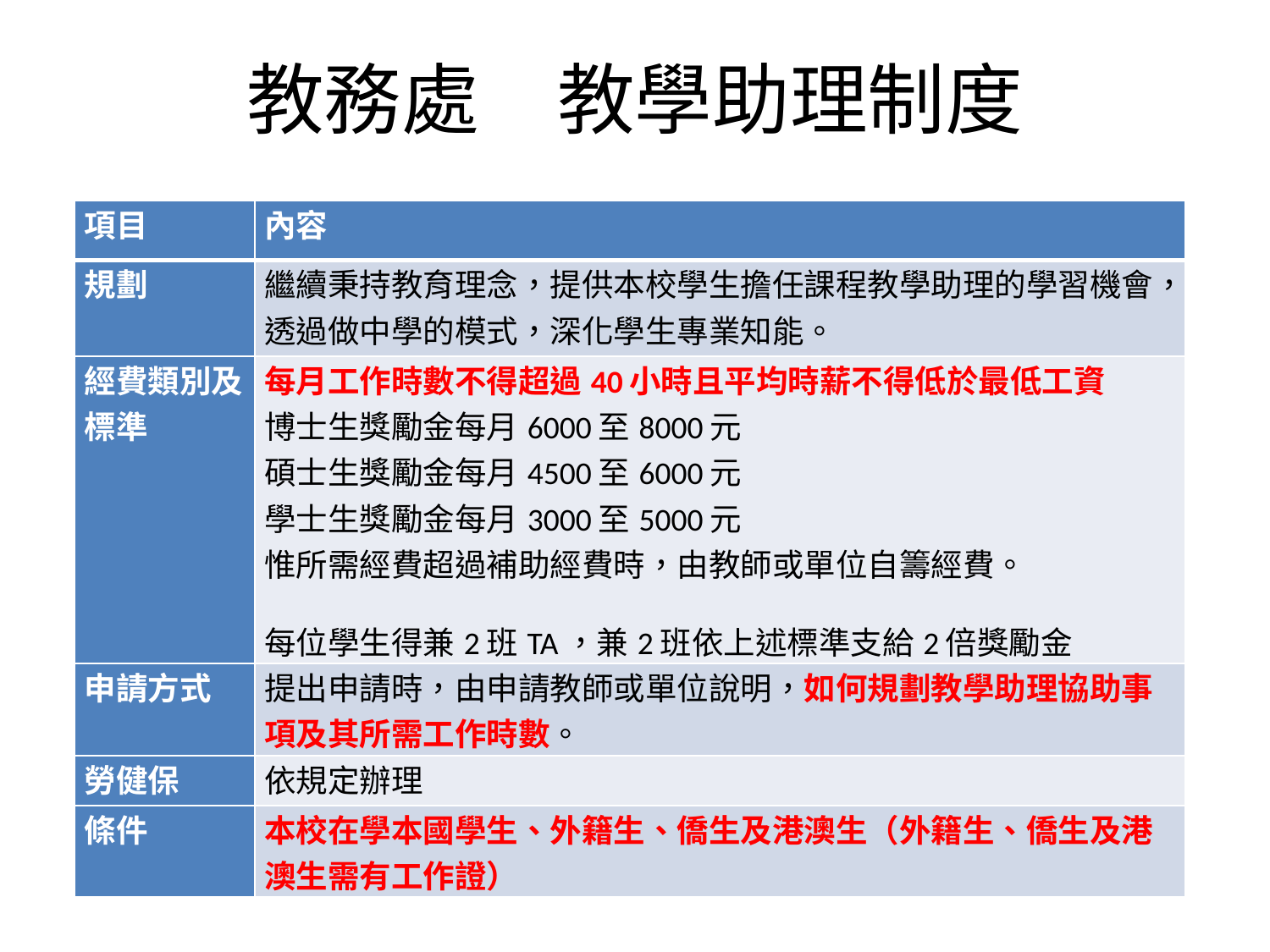

# 教務處　教學助理制度
| 項目 | 內容 |
| --- | --- |
| 規劃 | 繼續秉持教育理念，提供本校學生擔任課程教學助理的學習機會，透過做中學的模式，深化學生專業知能。 |
| 經費類別及標準 | 每月工作時數不得超過40小時且平均時薪不得低於最低工資 博士生獎勵金每月6000至8000元 碩士生獎勵金每月4500至6000元 學士生獎勵金每月3000至5000元 惟所需經費超過補助經費時，由教師或單位自籌經費。 每位學生得兼2班TA，兼2班依上述標準支給2倍獎勵金 |
| 申請方式 | 提出申請時，由申請教師或單位說明，如何規劃教學助理協助事項及其所需工作時數。 |
| 勞健保 | 依規定辦理 |
| 條件 | 本校在學本國學生、外籍生、僑生及港澳生（外籍生、僑生及港澳生需有工作證） |